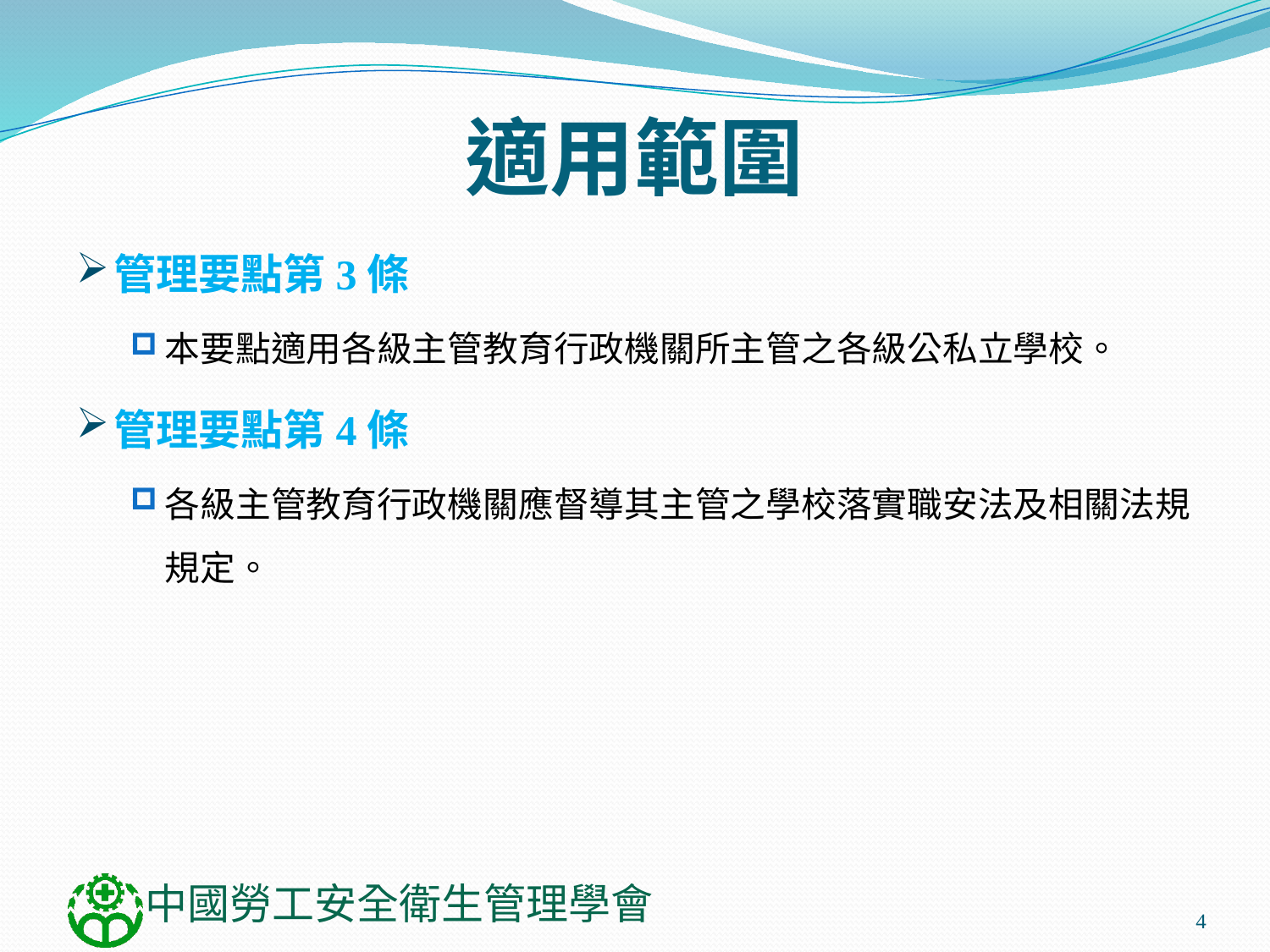

# 適用範圍
管理要點第3條
本要點適用各級主管教育行政機關所主管之各級公私立學校。
管理要點第4條
各級主管教育行政機關應督導其主管之學校落實職安法及相關法規規定。
4